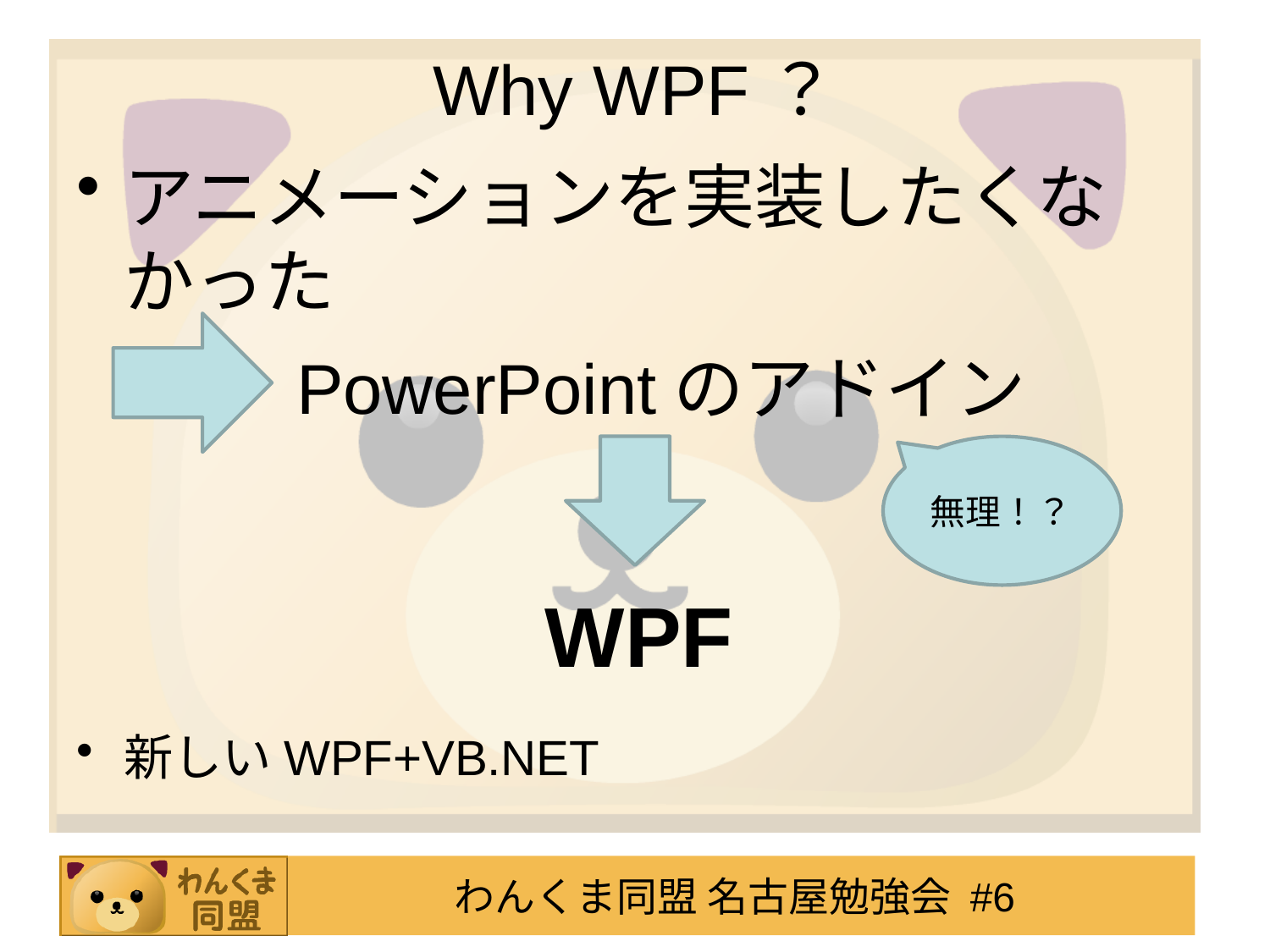

# Why WPF？
アニメーションを実装したくなかった

新しいWPF+VB.NET

PowerPointのアドイン

無理！？
WPF